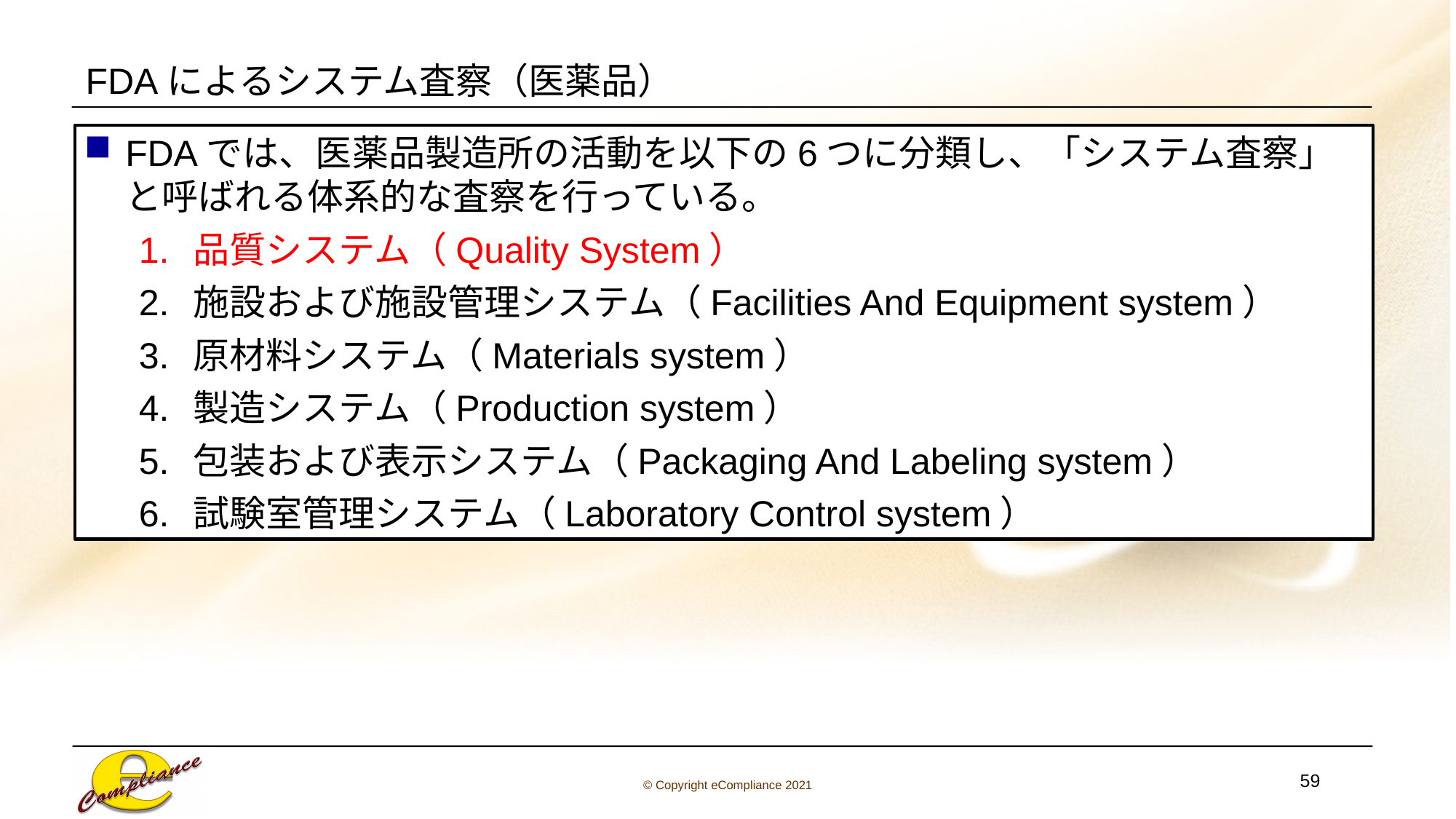

FDAによるシステム査察（医薬品）
FDAでは、医薬品製造所の活動を以下の6つに分類し、「システム査察」と呼ばれる体系的な査察を行っている。
品質システム（Quality System）
施設および施設管理システム（Facilities And Equipment system）
原材料システム（Materials system）
製造システム（Production system）
包装および表示システム（Packaging And Labeling system）
試験室管理システム（Laboratory Control system）